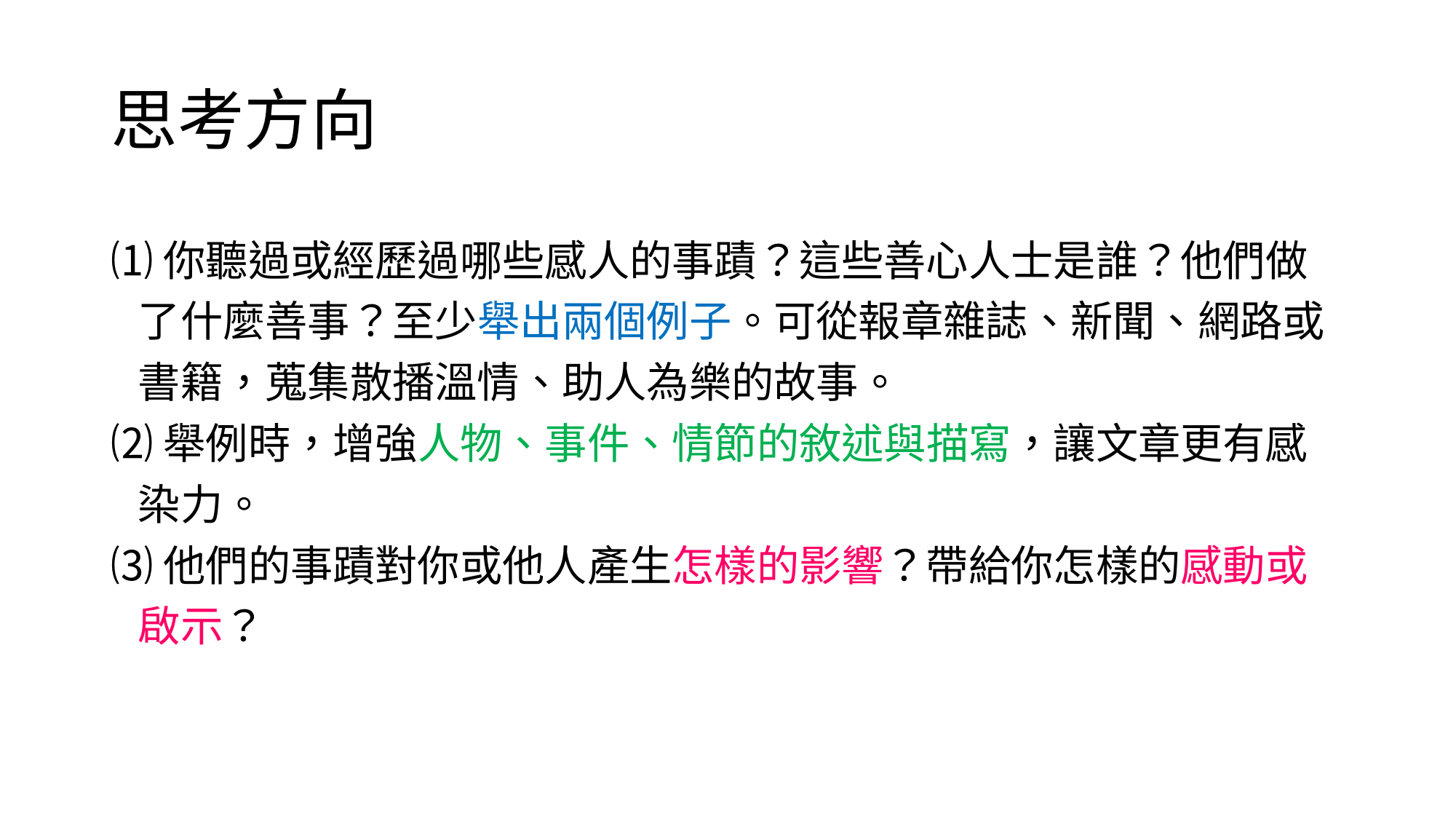

# 思考方向
⑴你聽過或經歷過哪些感人的事蹟？這些善心人士是誰？他們做了什麼善事？至少舉出兩個例子。可從報章雜誌、新聞、網路或書籍，蒐集散播溫情、助人為樂的故事。
⑵舉例時，增強人物、事件、情節的敘述與描寫，讓文章更有感染力。
⑶他們的事蹟對你或他人產生怎樣的影響？帶給你怎樣的感動或啟示？